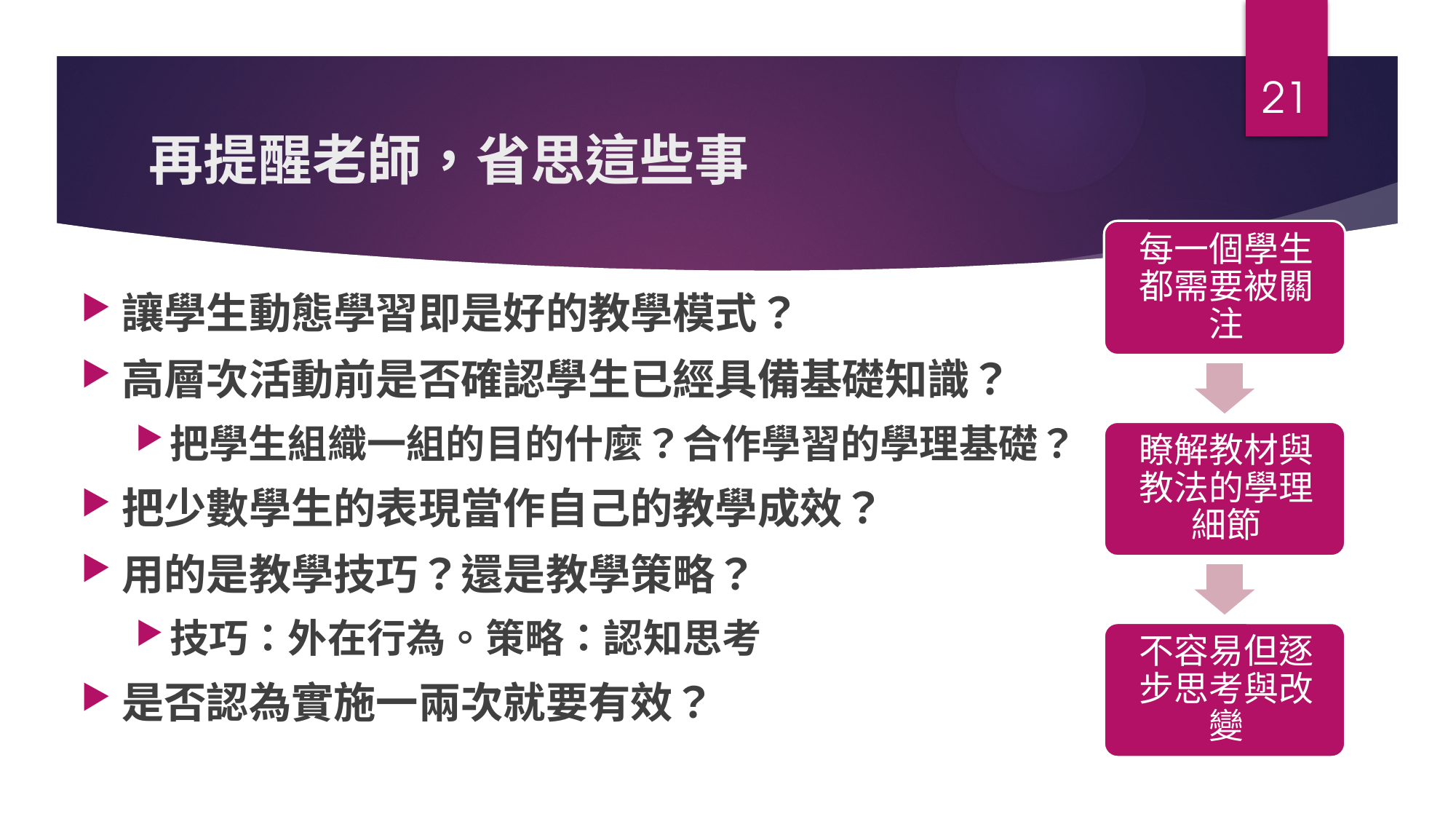

21
# 再提醒老師，省思這些事
每一個學生都需要被關注

瞭解教材與教法的學理細節

不容易但逐步思考與改變
讓學生動態學習即是好的教學模式？
高層次活動前是否確認學生已經具備基礎知識？
把學生組織一組的目的什麼？合作學習的學理基礎？
把少數學生的表現當作自己的教學成效？
用的是教學技巧？還是教學策略？
技巧：外在行為。策略：認知思考
是否認為實施一兩次就要有效？